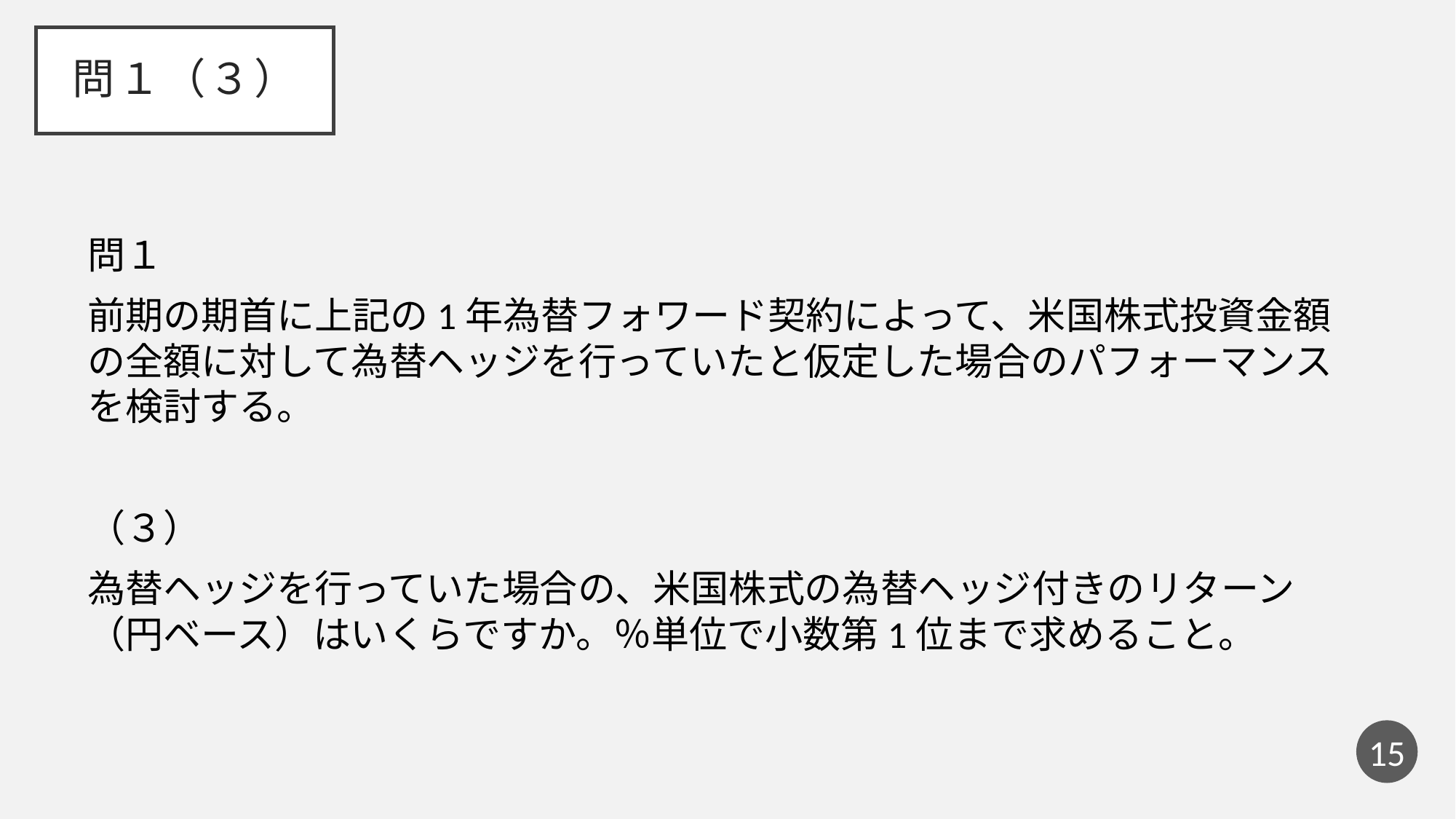

# 問１（３）

問１
前期の期首に上記の1年為替フォワード契約によって、米国株式投資金額の全額に対して為替ヘッジを行っていたと仮定した場合のパフォーマンスを検討する。

（３）
為替ヘッジを行っていた場合の、米国株式の為替ヘッジ付きのリターン（円ベース）はいくらですか。％単位で小数第1位まで求めること。

15